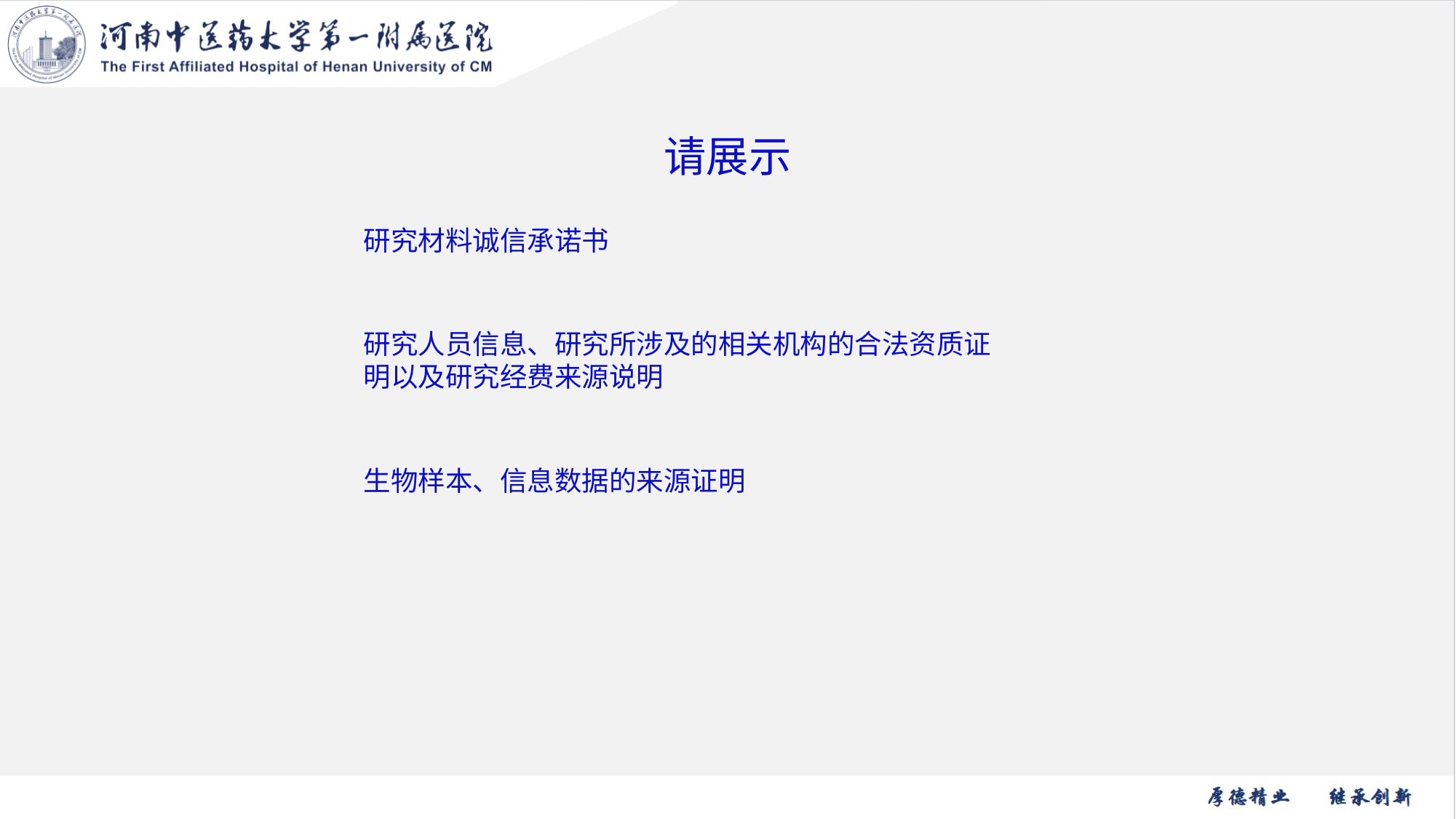

请展示
研究材料诚信承诺书
研究人员信息、研究所涉及的相关机构的合法资质证明以及研究经费来源说明
生物样本、信息数据的来源证明